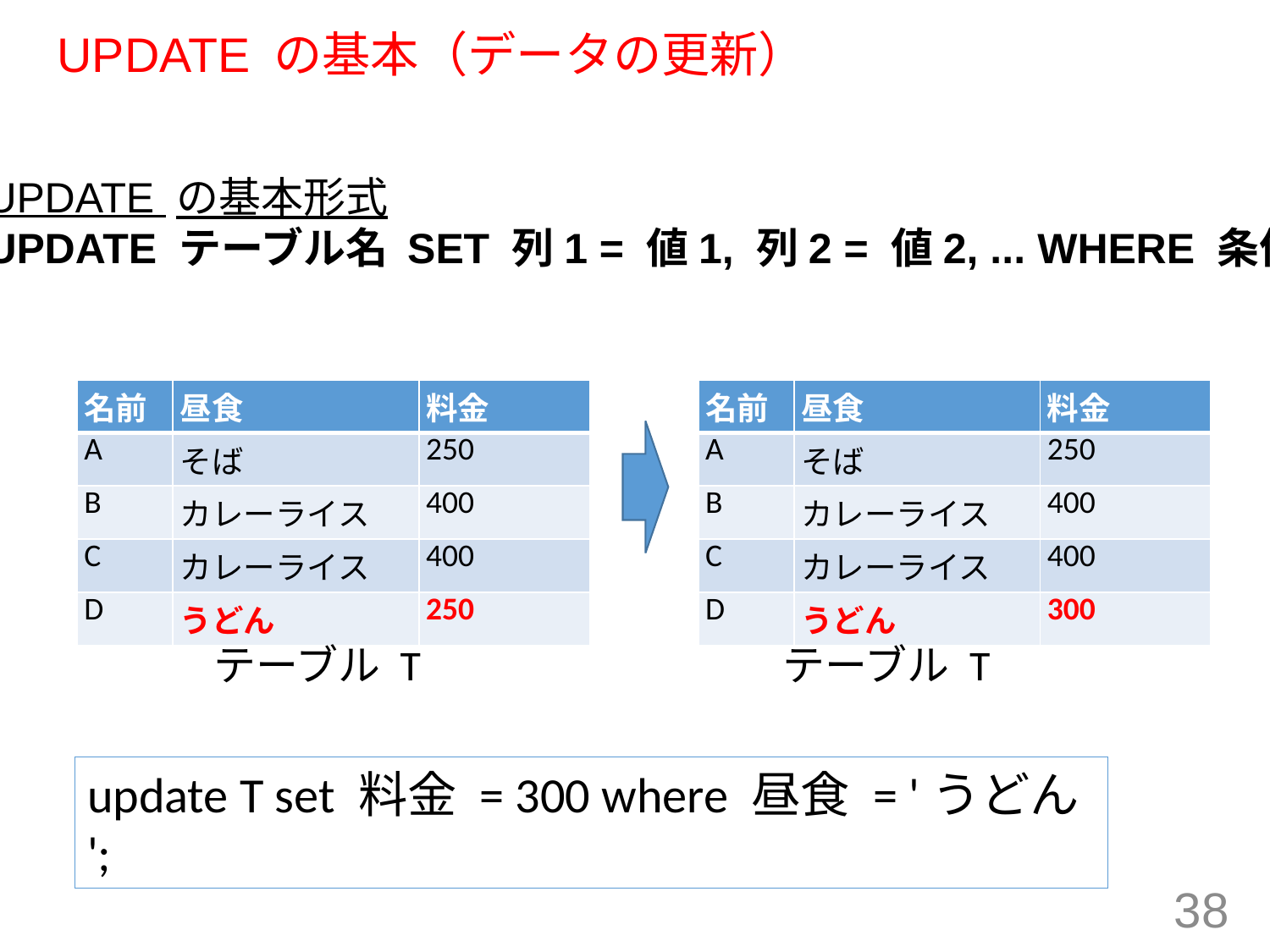

# UPDATE の基本（データの更新）
UPDATE の基本形式
UPDATE テーブル名 SET 列1 = 値1, 列2 = 値2, ... WHERE 条件;
| 名前 | 昼食 | 料金 |
| --- | --- | --- |
| A | そば | 250 |
| B | カレーライス | 400 |
| C | カレーライス | 400 |
| D | うどん | 250 |
| 名前 | 昼食 | 料金 |
| --- | --- | --- |
| A | そば | 250 |
| B | カレーライス | 400 |
| C | カレーライス | 400 |
| D | うどん | 300 |

テーブル T
テーブル T
update T set 料金 = 300 where 昼食 = 'うどん';
38